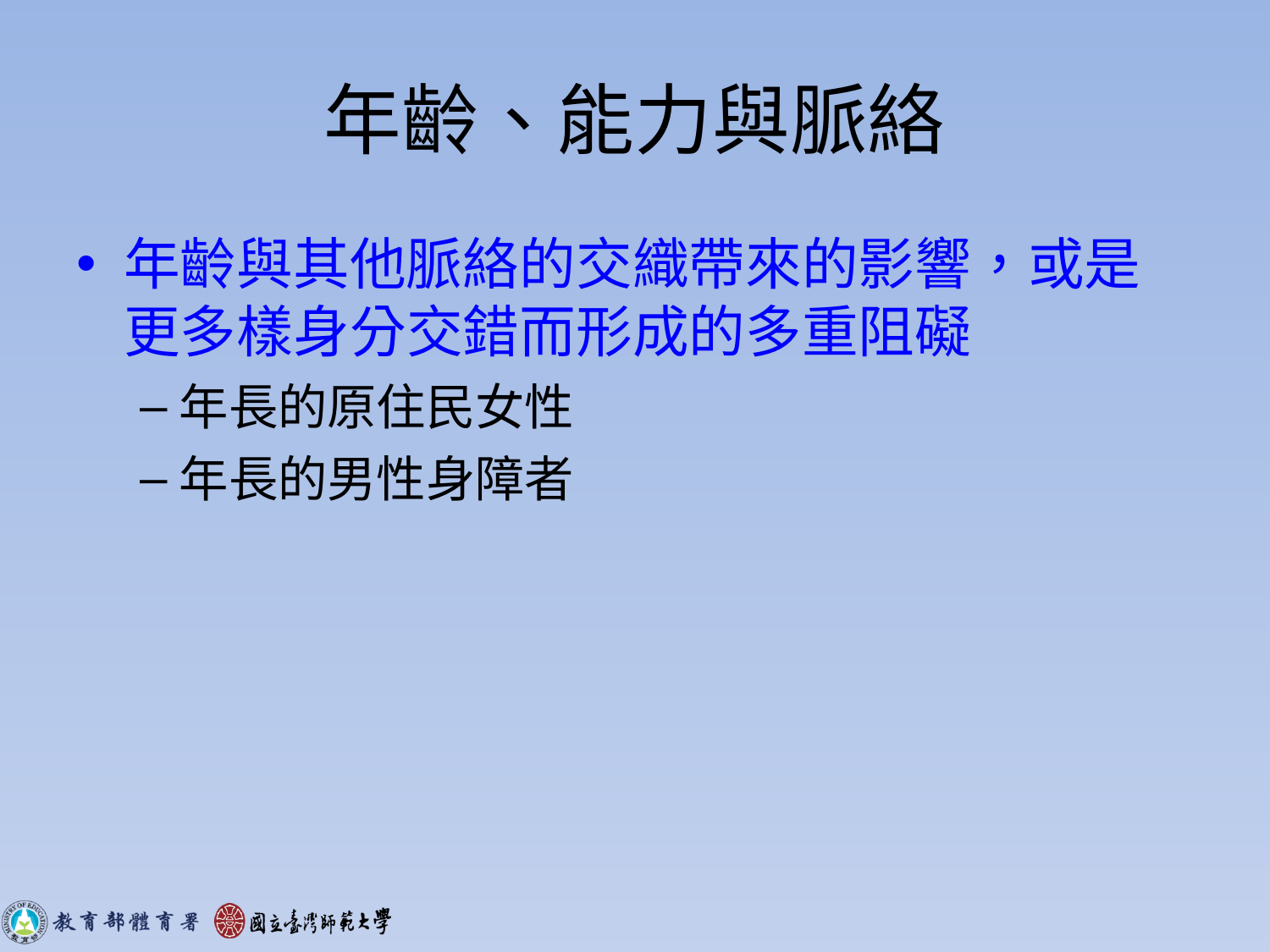

# 年齡、能力與脈絡
年齡與其他脈絡的交織帶來的影響，或是更多樣身分交錯而形成的多重阻礙
年長的原住民女性
年長的男性身障者